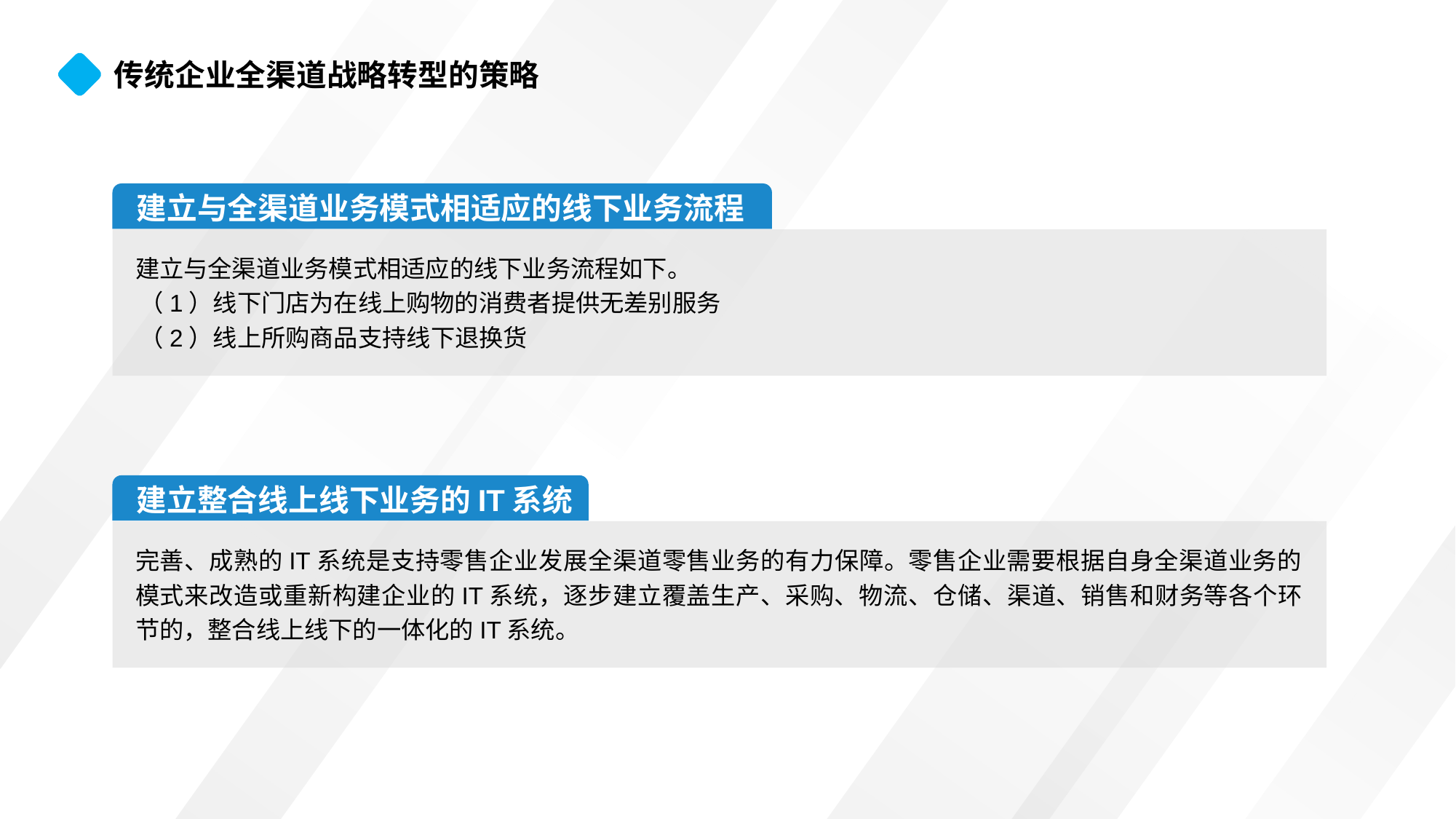

传统企业全渠道战略转型的策略

建立与全渠道业务模式相适应的线下业务流程

建立与全渠道业务模式相适应的线下业务流程如下。
（1）线下门店为在线上购物的消费者提供无差别服务
（2）线上所购商品支持线下退换货
建立整合线上线下业务的IT系统

完善、成熟的IT系统是支持零售企业发展全渠道零售业务的有力保障。零售企业需要根据自身全渠道业务的模式来改造或重新构建企业的IT系统，逐步建立覆盖生产、采购、物流、仓储、渠道、销售和财务等各个环节的，整合线上线下的一体化的IT系统。